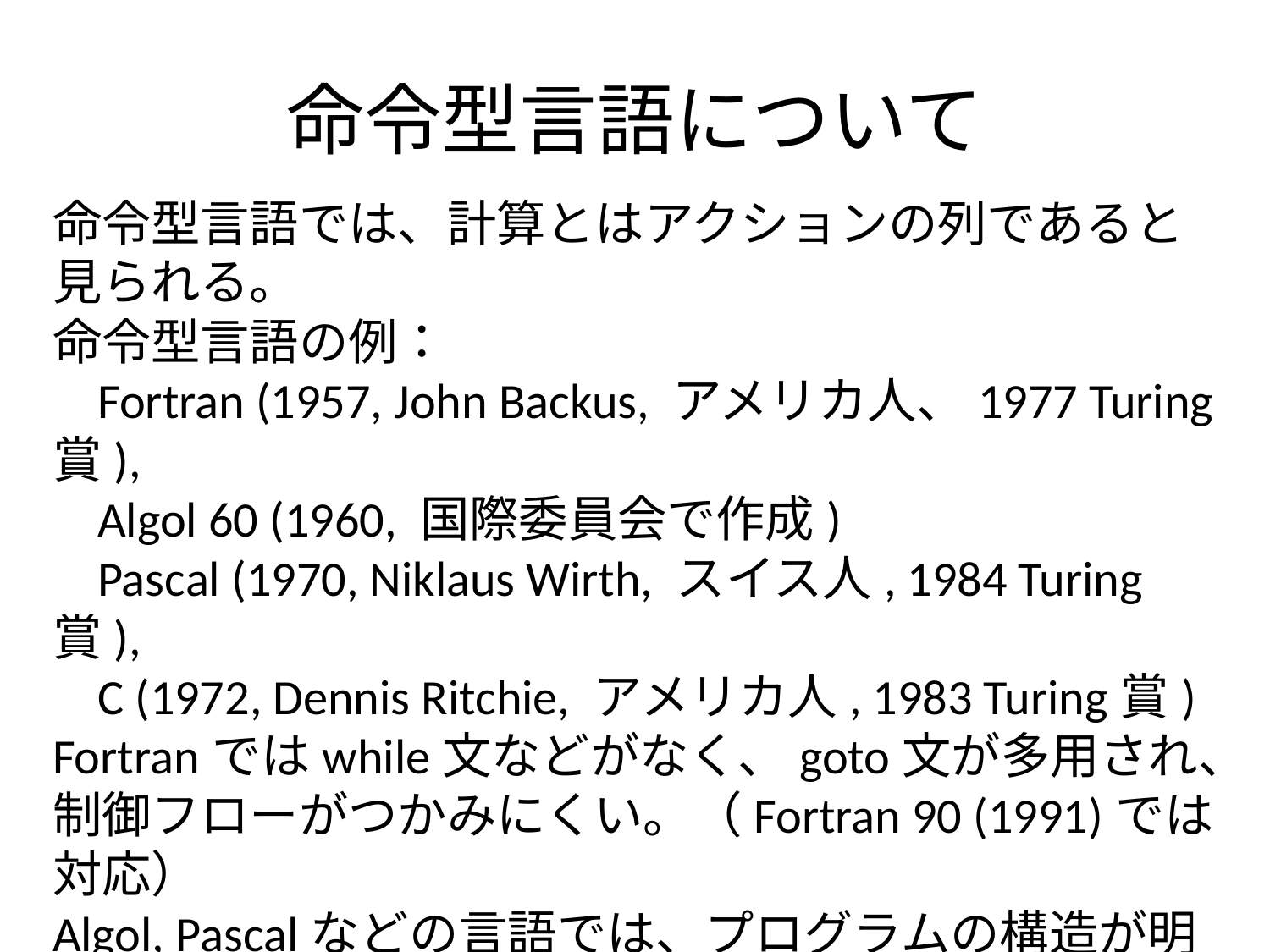

# 命令型言語について
命令型言語では、計算とはアクションの列であると見られる。
命令型言語の例：
    Fortran (1957, John Backus, アメリカ人、1977 Turing賞),
    Algol 60 (1960, 国際委員会で作成)
    Pascal (1970, Niklaus Wirth, スイス人, 1984 Turing賞),
    C (1972, Dennis Ritchie, アメリカ人, 1983 Turing賞)
Fortranではwhile文などがなく、goto文が多用され、制御フローがつかみにくい。（Fortran 90 (1991)では対応）
Algol, Pascalなどの言語では、プログラムの構造が明確になるような構成要素(while, begin endなど)が取り入れられた。